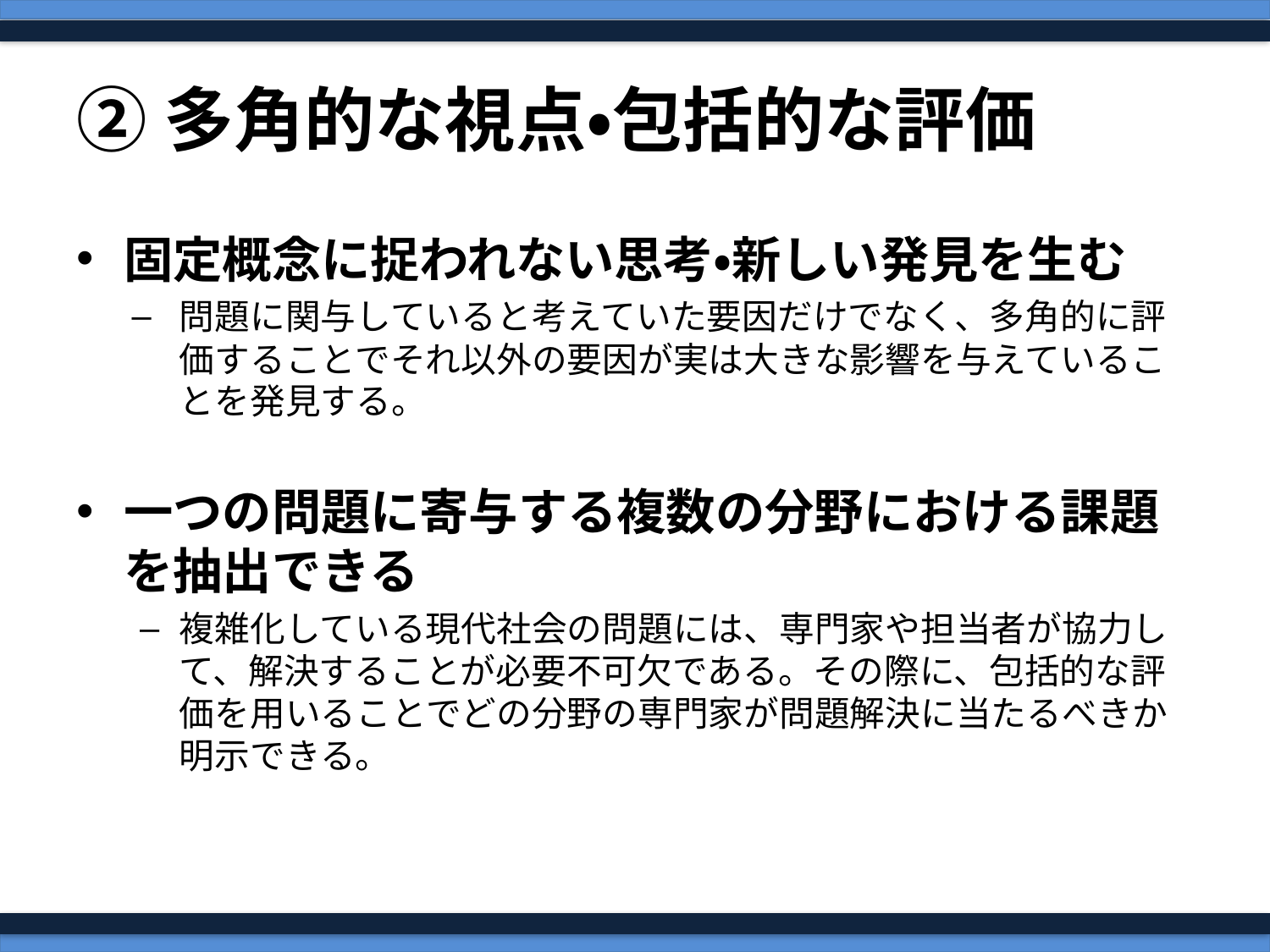

# ②多角的な視点・包括的な評価
固定概念に捉われない思考・新しい発見を生む
問題に関与していると考えていた要因だけでなく、多角的に評価することでそれ以外の要因が実は大きな影響を与えていることを発見する。

一つの問題に寄与する複数の分野における課題を抽出できる
複雑化している現代社会の問題には、専門家や担当者が協力して、解決することが必要不可欠である。その際に、包括的な評価を用いることでどの分野の専門家が問題解決に当たるべきか明示できる。